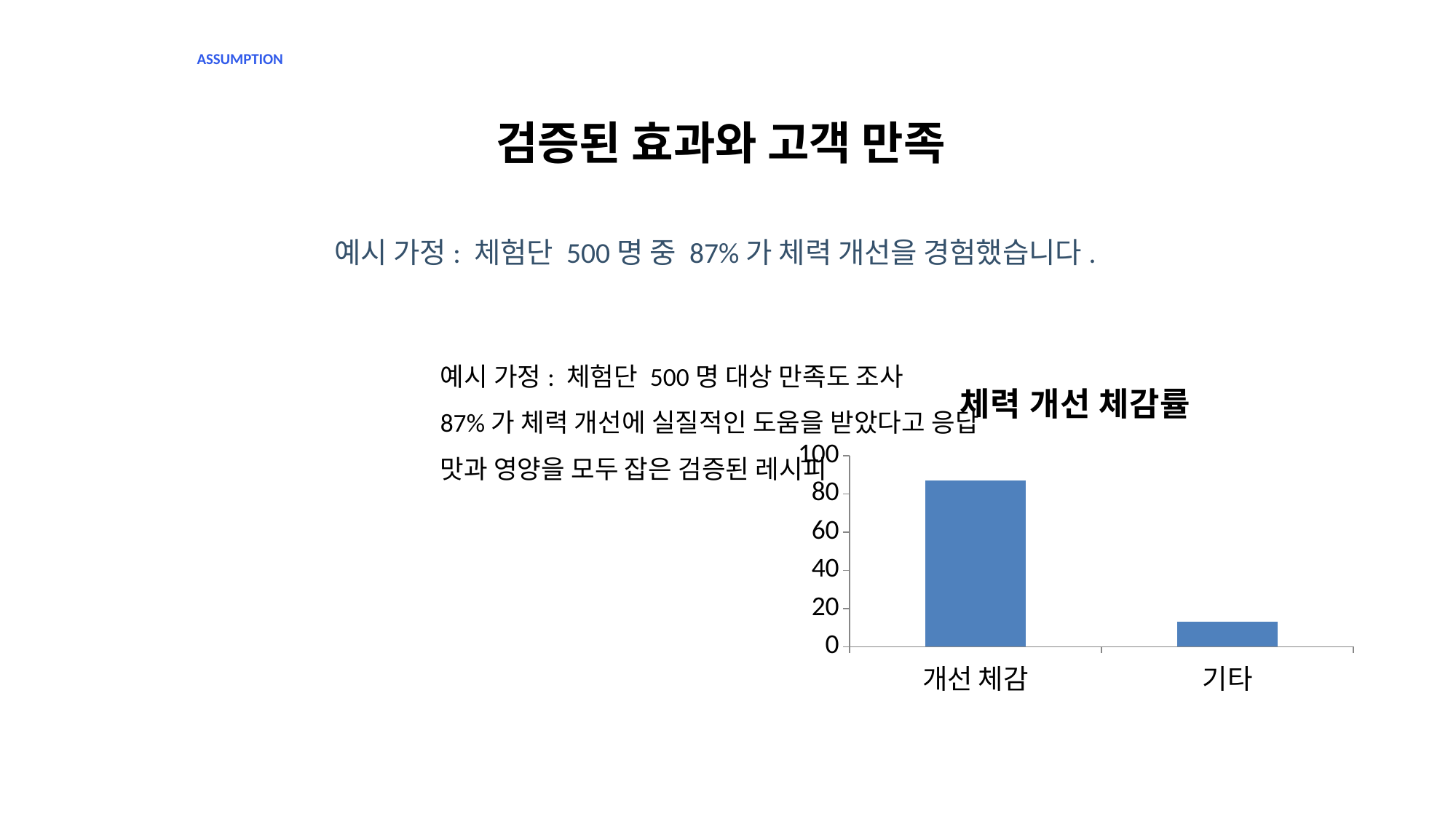

ASSUMPTION
검증된 효과와 고객 만족
예시 가정: 체험단 500명 중 87%가 체력 개선을 경험했습니다.
예시 가정: 체험단 500명 대상 만족도 조사
87%가 체력 개선에 실질적인 도움을 받았다고 응답
맛과 영양을 모두 잡은 검증된 레시피

### Chart

| Category | 체력 개선 체감률 |
|---|---|
| 개선 체감 | 87.0 |
| 기타 | 13.0 |